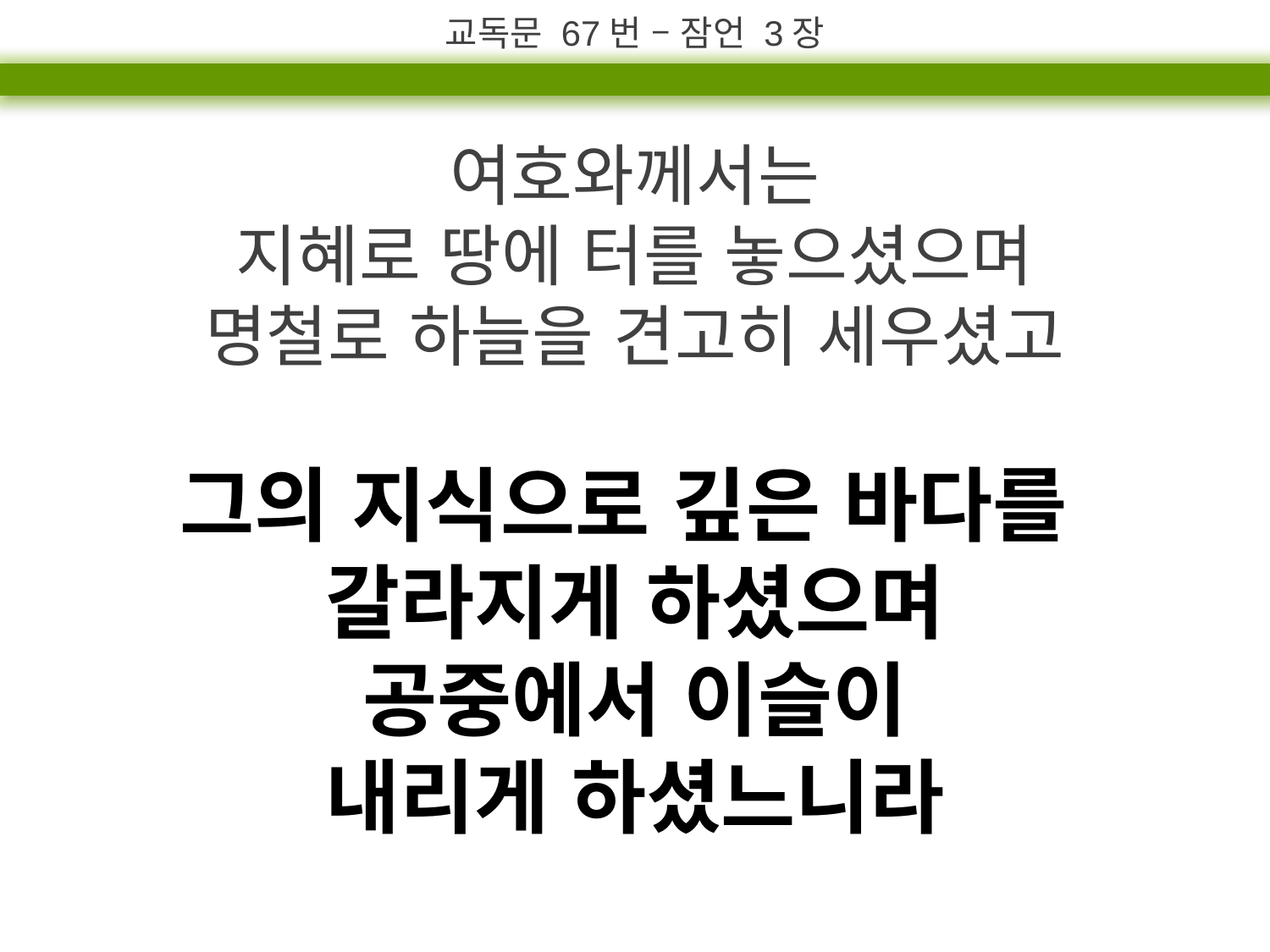

교독문 67번 – 잠언 3장

여호와께서는
지혜로 땅에 터를 놓으셨으며
명철로 하늘을 견고히 세우셨고
그의 지식으로 깊은 바다를
갈라지게 하셨으며
공중에서 이슬이
내리게 하셨느니라